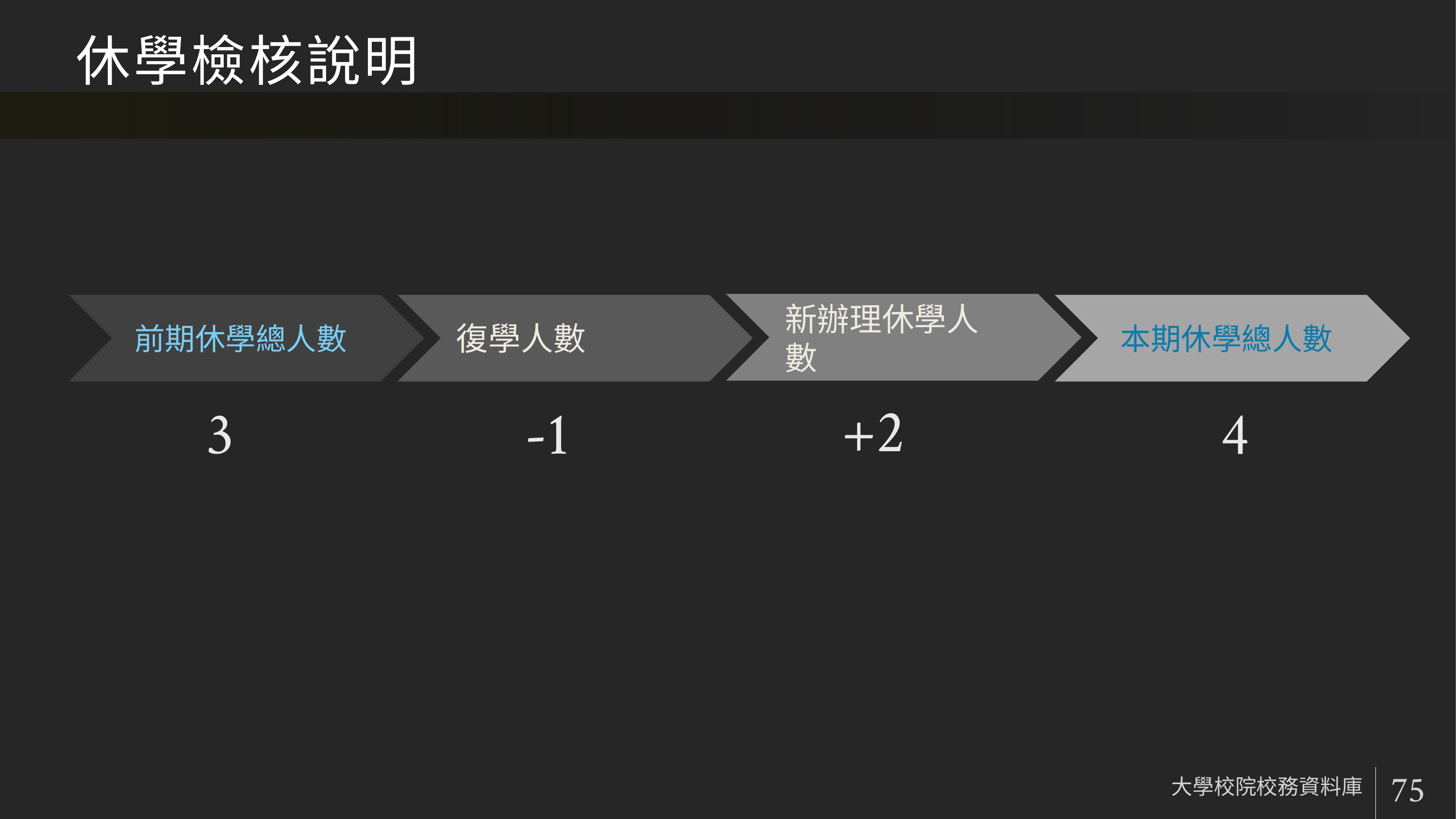

# 休學檢核說明

前期休學總人數
復學人數
新辦理休學人數
本期休學總人數
+2
3
-1
4
大學校院校務資料庫
75